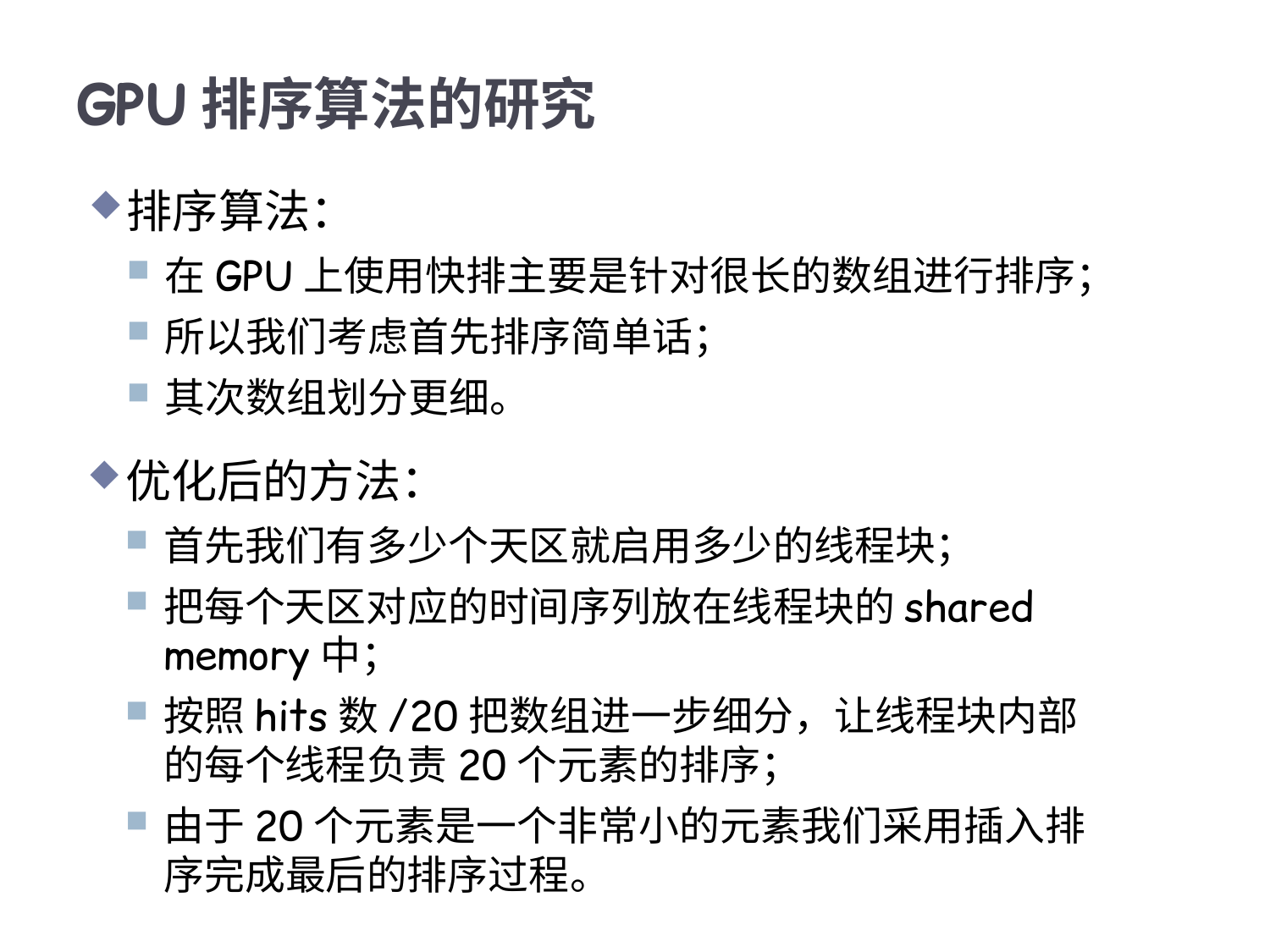

# GPU排序算法的研究
排序算法：
在GPU上使用快排主要是针对很长的数组进行排序；
所以我们考虑首先排序简单话；
其次数组划分更细。
优化后的方法：
首先我们有多少个天区就启用多少的线程块；
把每个天区对应的时间序列放在线程块的shared memory中；
按照hits数/20把数组进一步细分，让线程块内部的每个线程负责20个元素的排序；
由于20个元素是一个非常小的元素我们采用插入排序完成最后的排序过程。